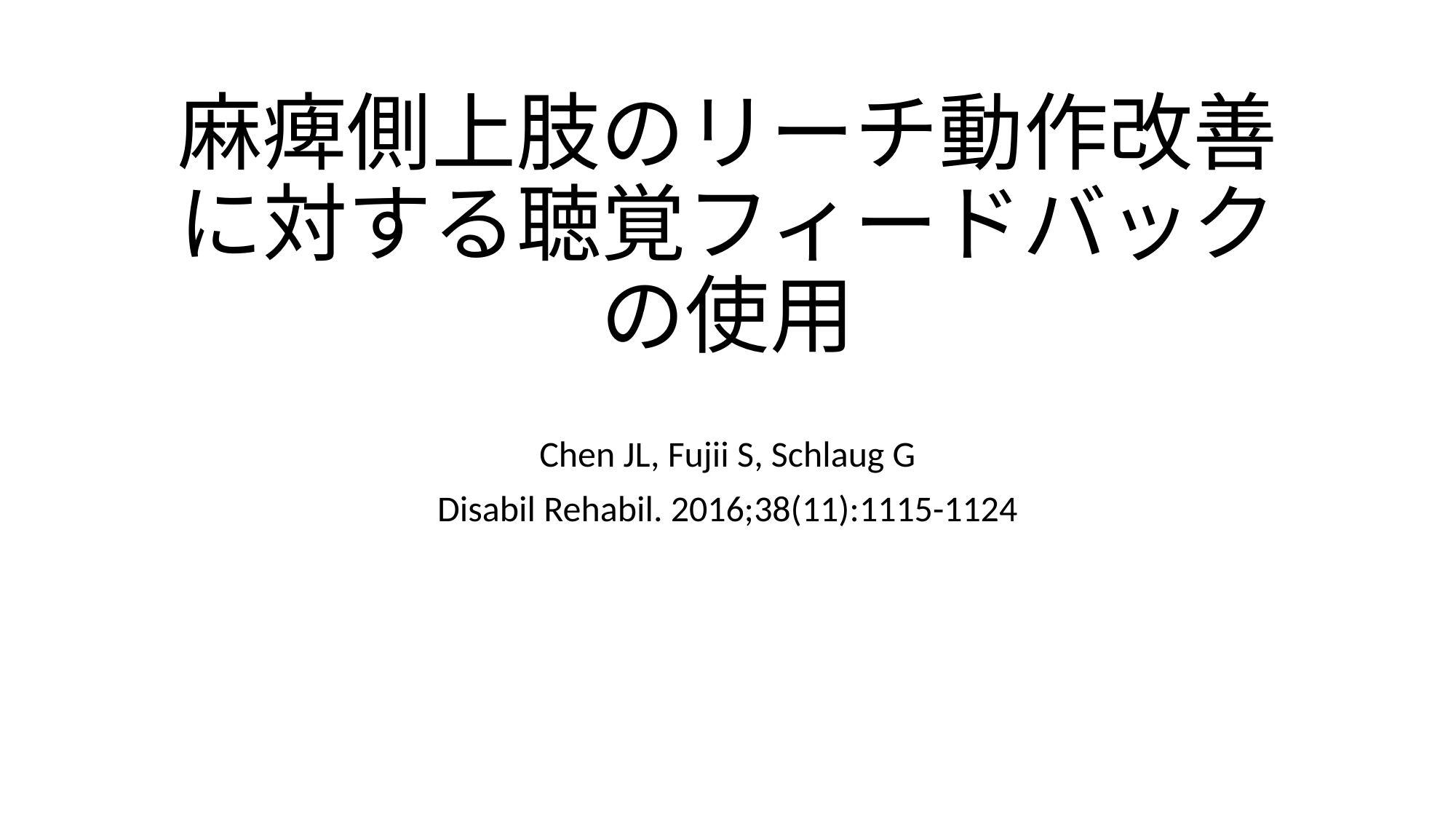

# 麻痺側上肢のリーチ動作改善に対する聴覚フィードバックの使用
Chen JL, Fujii S, Schlaug G
Disabil Rehabil. 2016;38(11):1115-1124